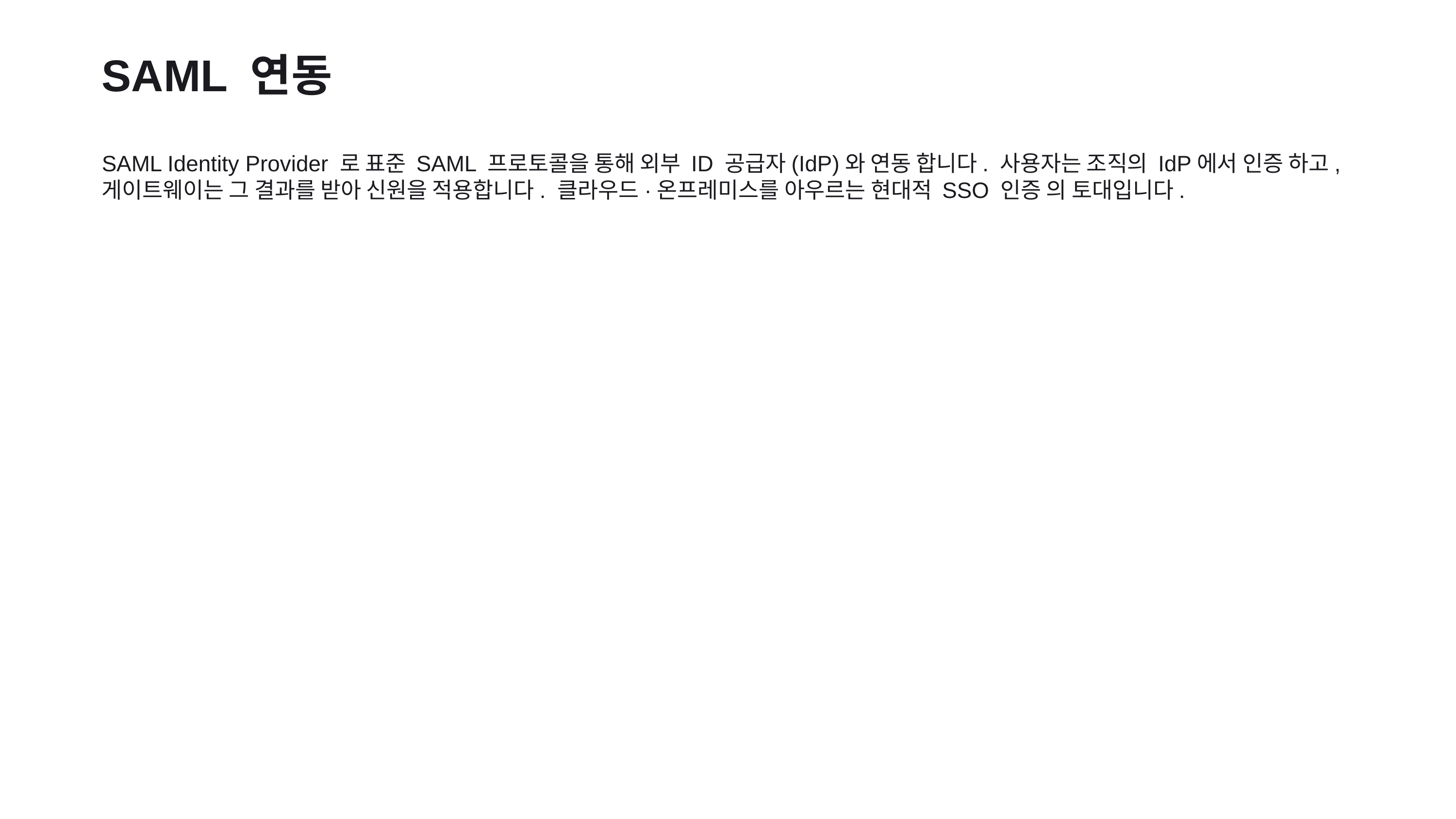

SAML 연동
SAML Identity Provider 로 표준 SAML 프로토콜을 통해 외부 ID 공급자(IdP)와 연동 합니다. 사용자는 조직의 IdP에서 인증 하고, 게이트웨이는 그 결과를 받아 신원을 적용합니다. 클라우드·온프레미스를 아우르는 현대적 SSO 인증 의 토대입니다.